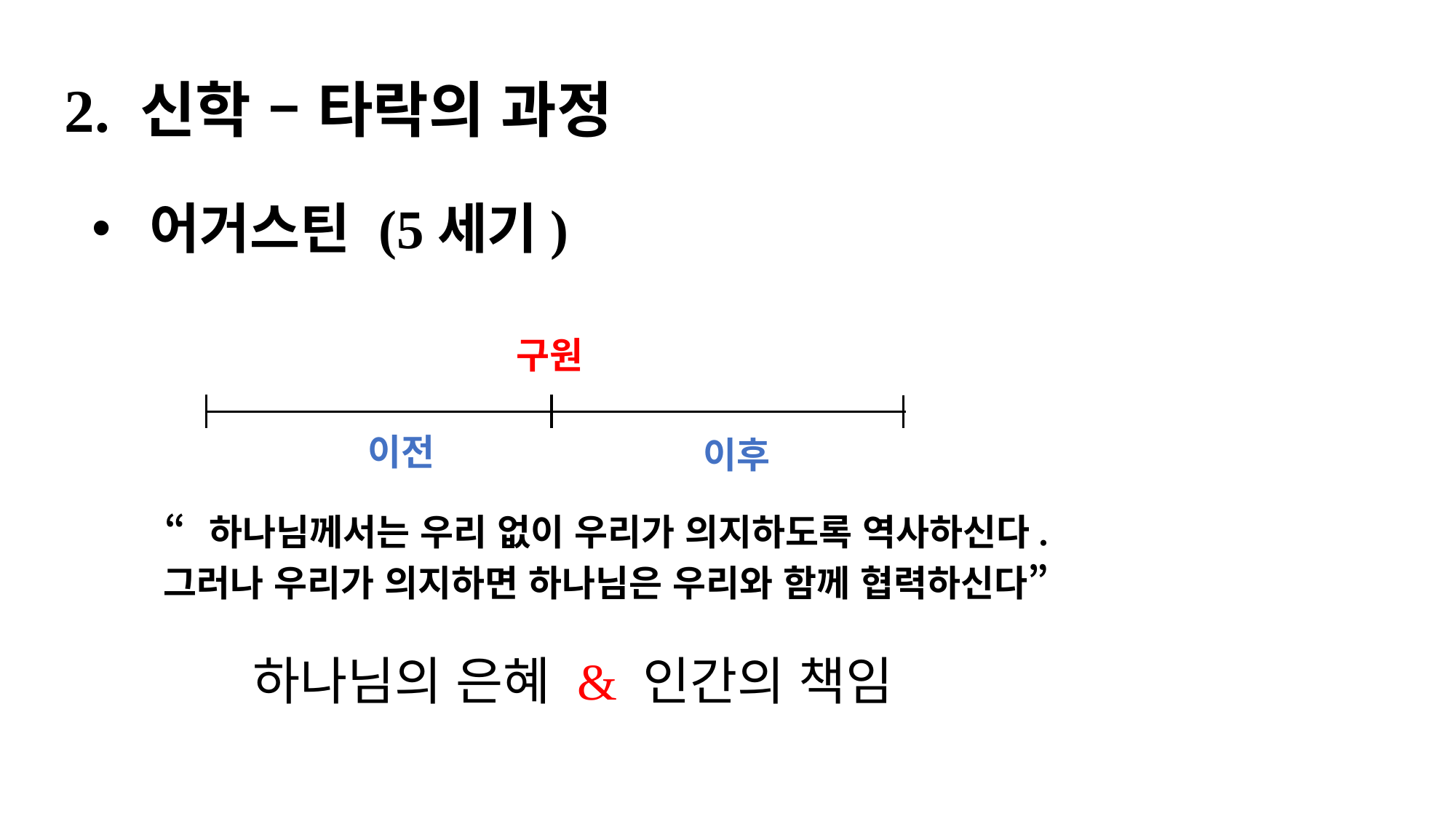

# 2. 신학 – 타락의 과정
  어거스틴 (5세기)
          구원

이후
      이전
“하나님께서는 우리 없이 우리가 의지하도록 역사하신다.
그러나 우리가 의지하면 하나님은 우리와 함께 협력하신다”
하나님의 은혜 & 인간의 책임